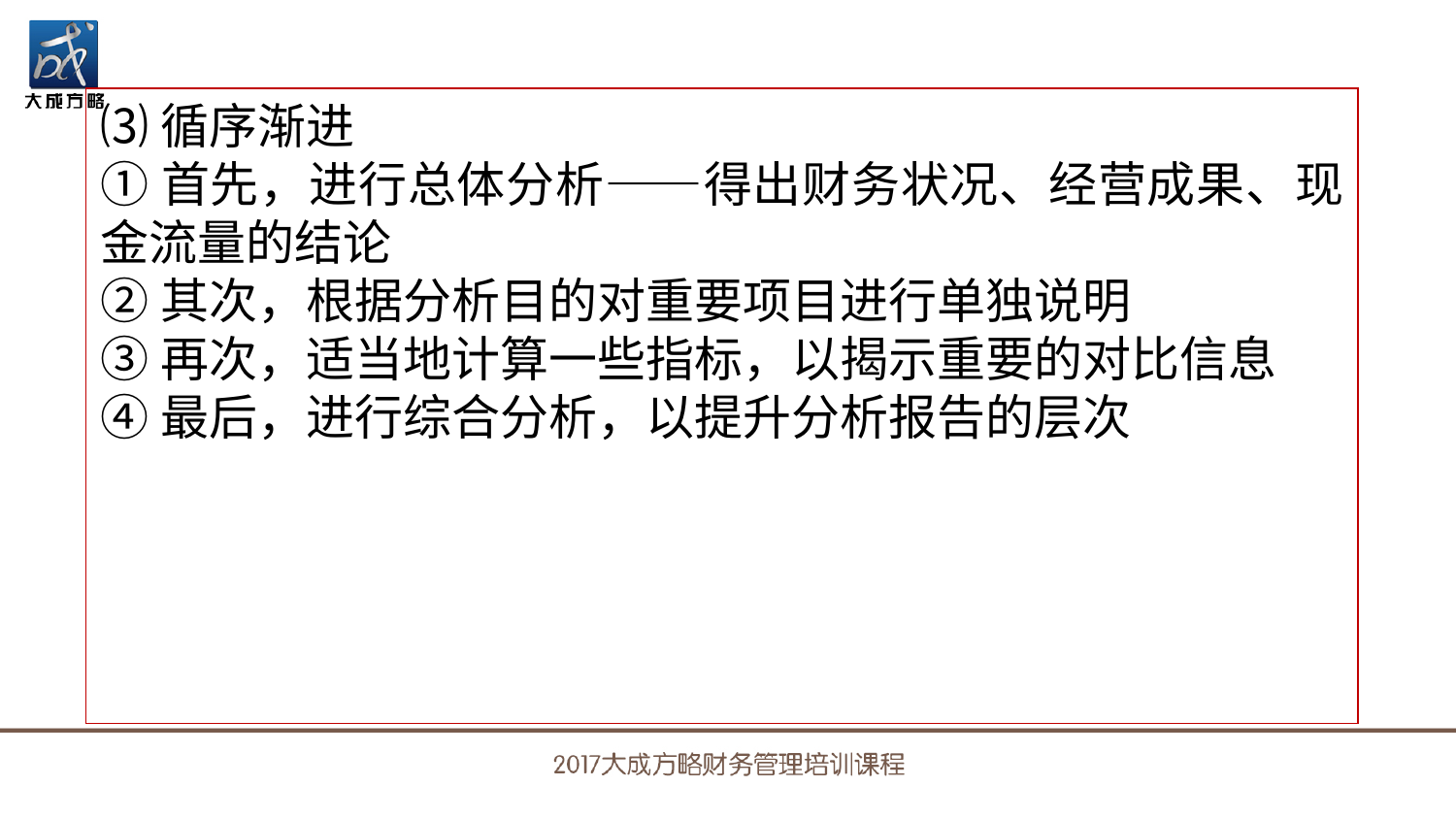

⑶循序渐进
①首先，进行总体分析——得出财务状况、经营成果、现金流量的结论
②其次，根据分析目的对重要项目进行单独说明
③再次，适当地计算一些指标，以揭示重要的对比信息
④最后，进行综合分析，以提升分析报告的层次